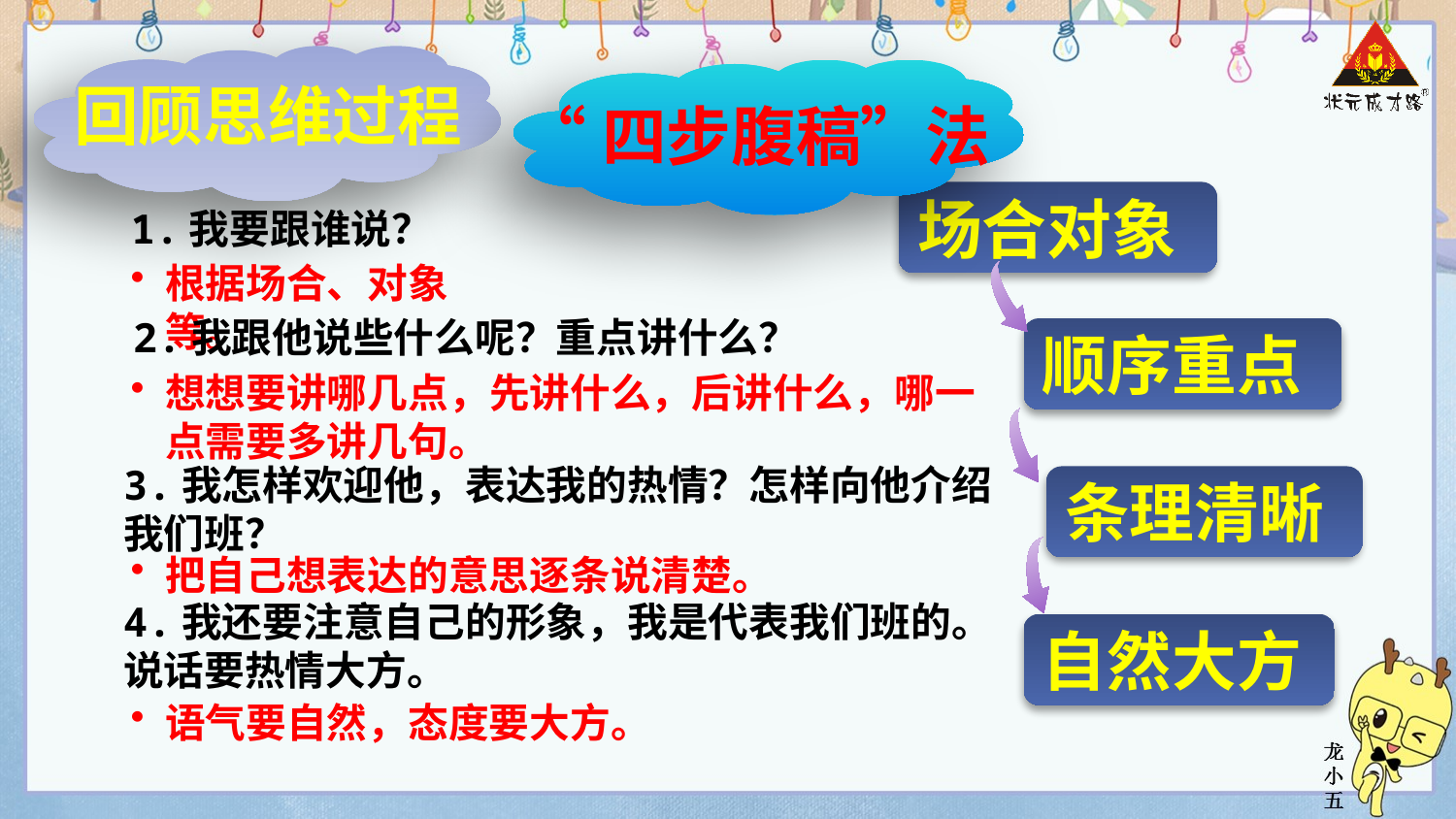

回顾思维过程
“四步腹稿”法
场合对象
1.我要跟谁说？
根据场合、对象等。

2.我跟他说些什么呢？重点讲什么？
顺序重点
想想要讲哪几点，先讲什么，后讲什么，哪一点需要多讲几句。

3.我怎样欢迎他，表达我的热情？怎样向他介绍
我们班？
条理清晰
把自己想表达的意思逐条说清楚。

4.我还要注意自己的形象，我是代表我们班的。
说话要热情大方。
自然大方
语气要自然，态度要大方。